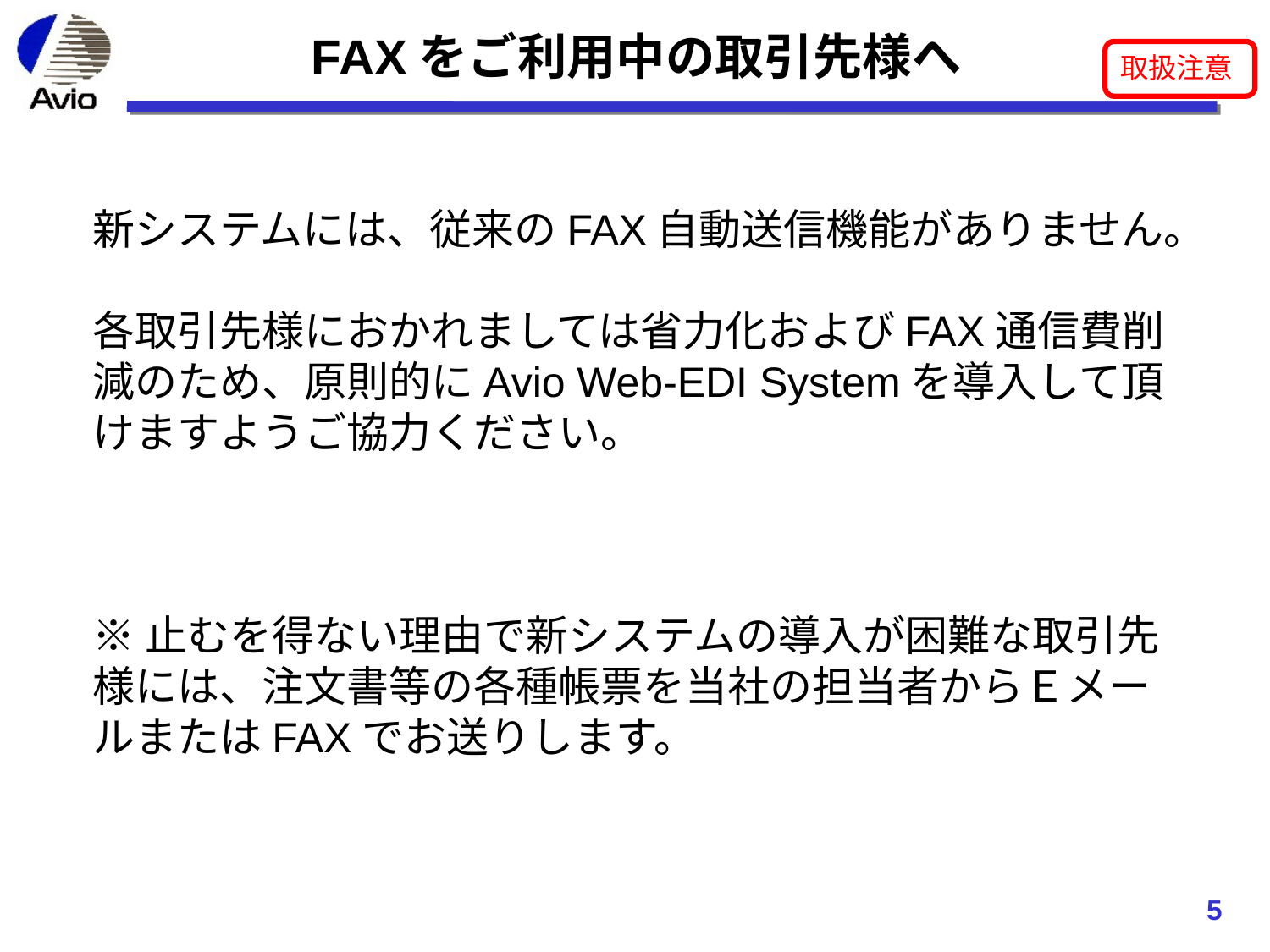

FAXをご利用中の取引先様へ
新システムには、従来のFAX自動送信機能がありません。

各取引先様におかれましては省力化およびFAX通信費削減のため、原則的にAvio Web-EDI Systemを導入して頂けますようご協力ください。

※止むを得ない理由で新システムの導入が困難な取引先様には、注文書等の各種帳票を当社の担当者からＥメールまたはFAXでお送りします。
5